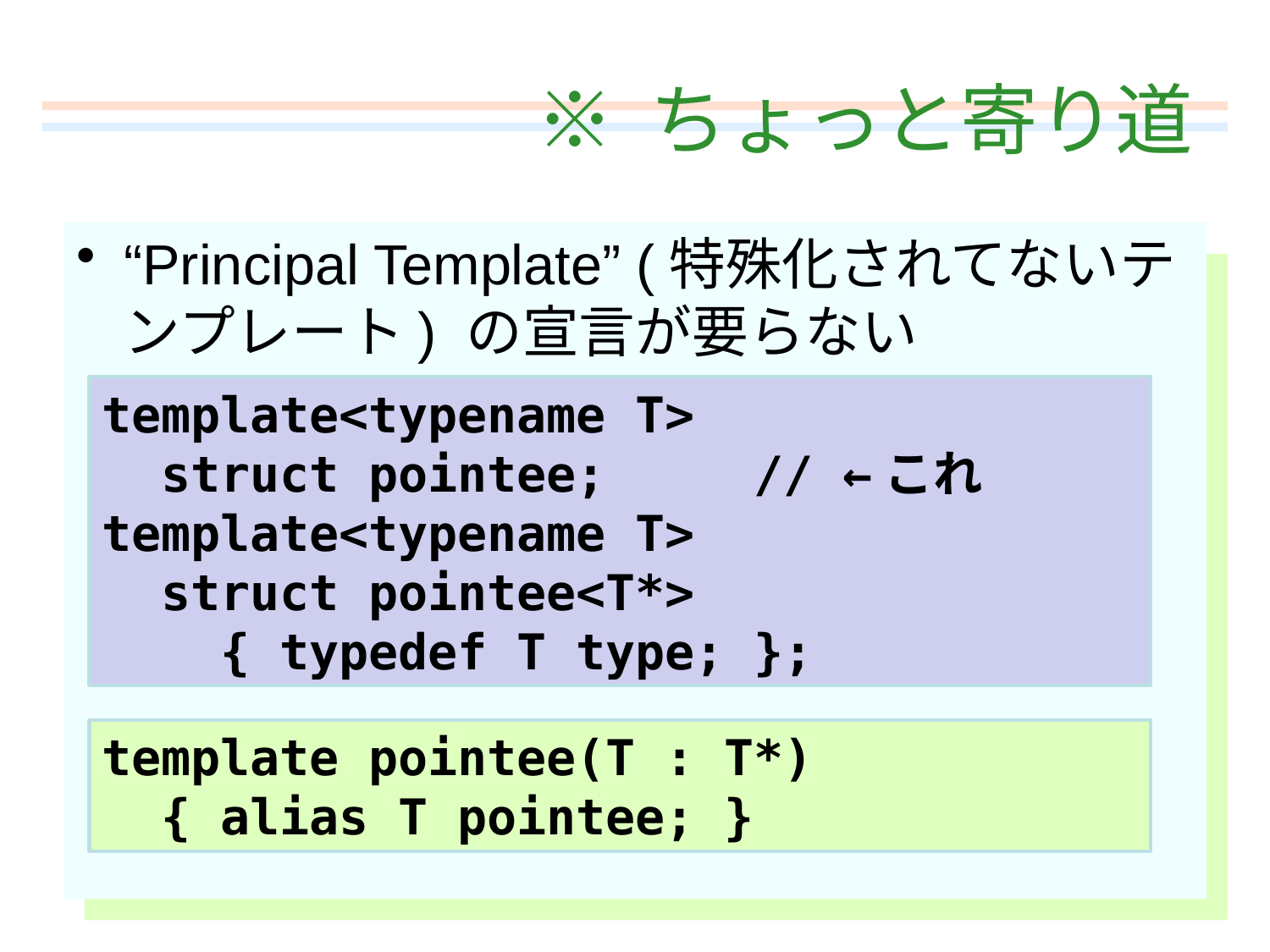

# ※ ちょっと寄り道
“Principal Template” (特殊化されてないテンプレート) の宣言が要らない
template<typename T>
  struct pointee;     // ←これ
template<typename T>
  struct pointee<T*>
    { typedef T type; };
template pointee(T : T*)
  { alias T pointee; }